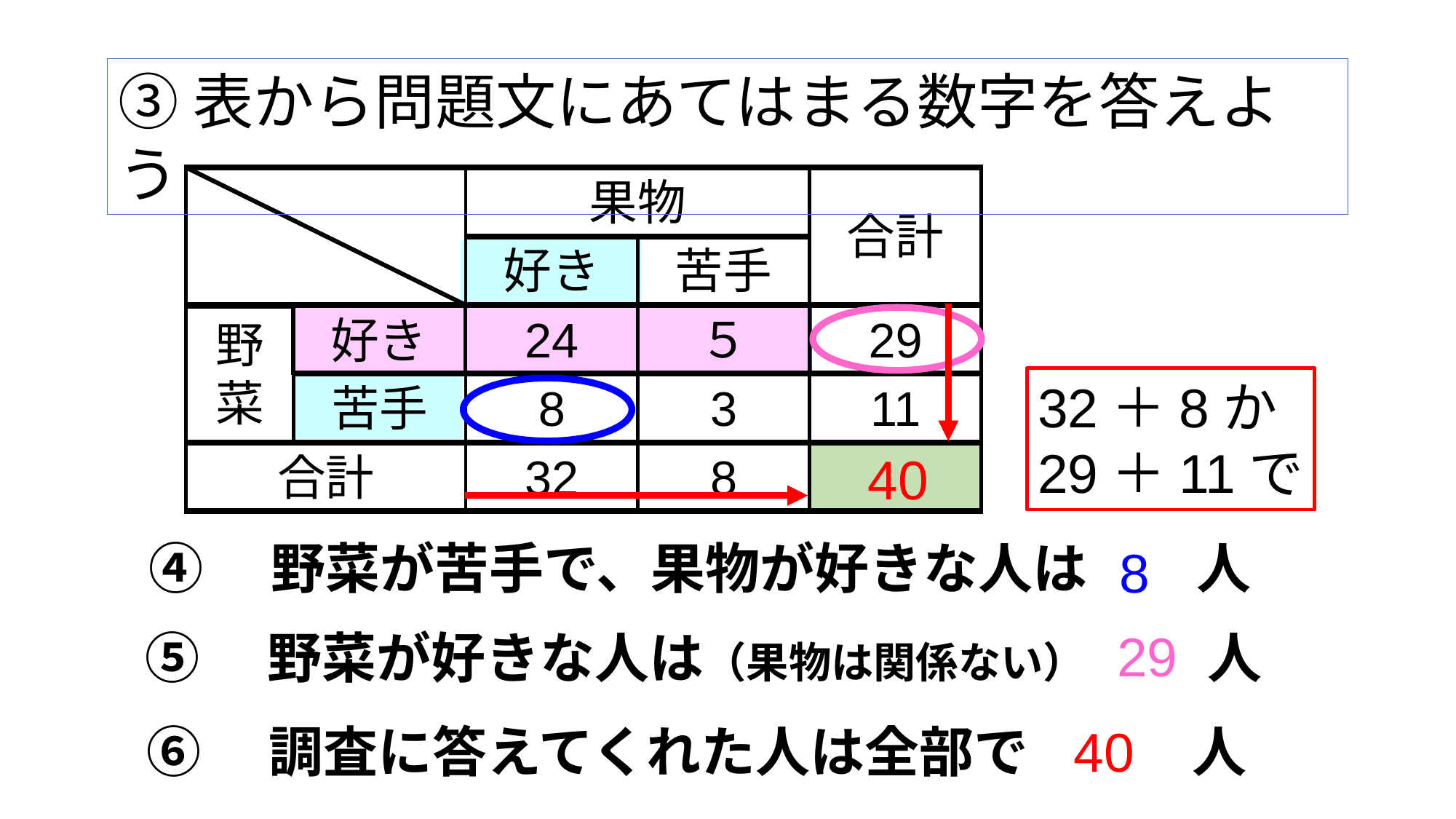

③表から問題文にあてはまる数字を答えよう

果物
合計

好き
苦手

24
５
29

野菜
好き

32＋8か
29＋11で

苦手
8
3
11

40
合計

32
8

④　野菜が苦手で、果物が好きな人は　　人
8
29
⑤　野菜が好きな人は（果物は関係ない）　　 人
⑥　調査に答えてくれた人は全部で　　　人
40